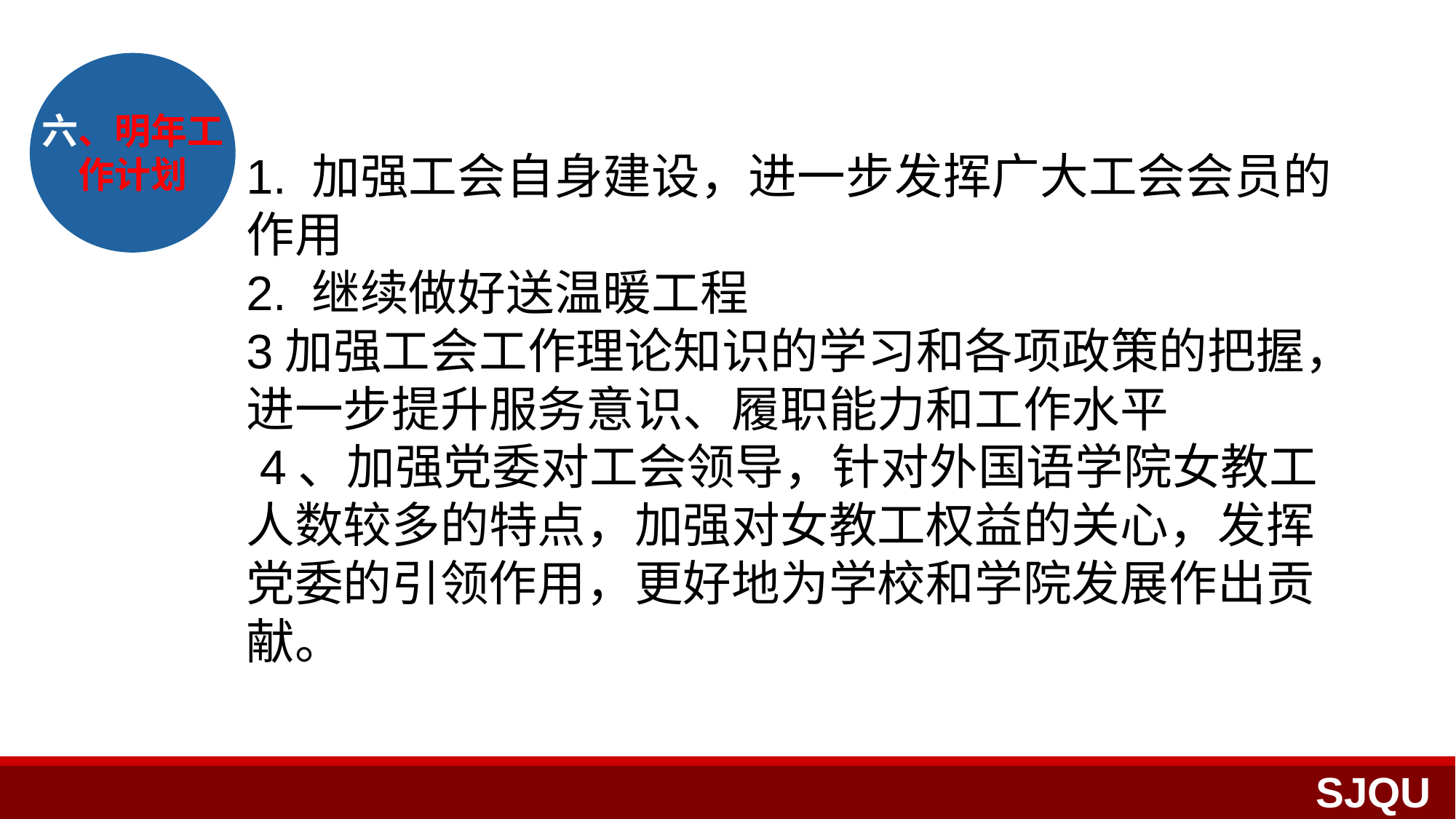

1. 加强工会自身建设，进一步发挥广大工会会员的作用
2. 继续做好送温暖工程
3加强工会工作理论知识的学习和各项政策的把握，进一步提升服务意识、履职能力和工作水平
 4、加强党委对工会领导，针对外国语学院女教工人数较多的特点，加强对女教工权益的关心，发挥党委的引领作用，更好地为学校和学院发展作出贡献。
六、明年工作计划

 SJQU